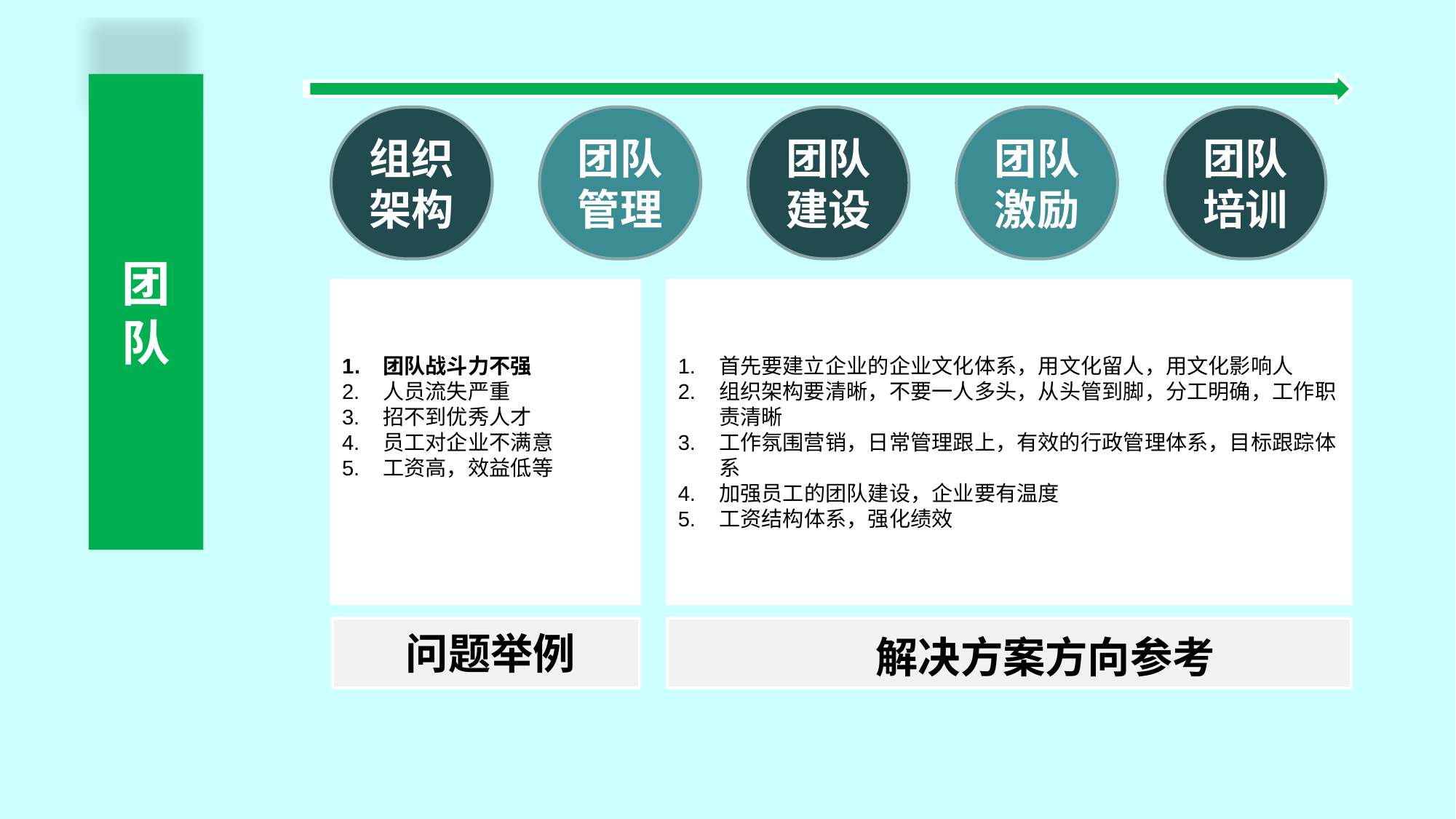

团队

团队
培训
团队建设
团队激励
组织架构
团队管理
团队战斗力不强
人员流失严重
招不到优秀人才
员工对企业不满意
工资高，效益低等

首先要建立企业的企业文化体系，用文化留人，用文化影响人
组织架构要清晰，不要一人多头，从头管到脚，分工明确，工作职责清晰
工作氛围营销，日常管理跟上，有效的行政管理体系，目标跟踪体系
加强员工的团队建设，企业要有温度
工资结构体系，强化绩效

问题举例
解决方案方向参考